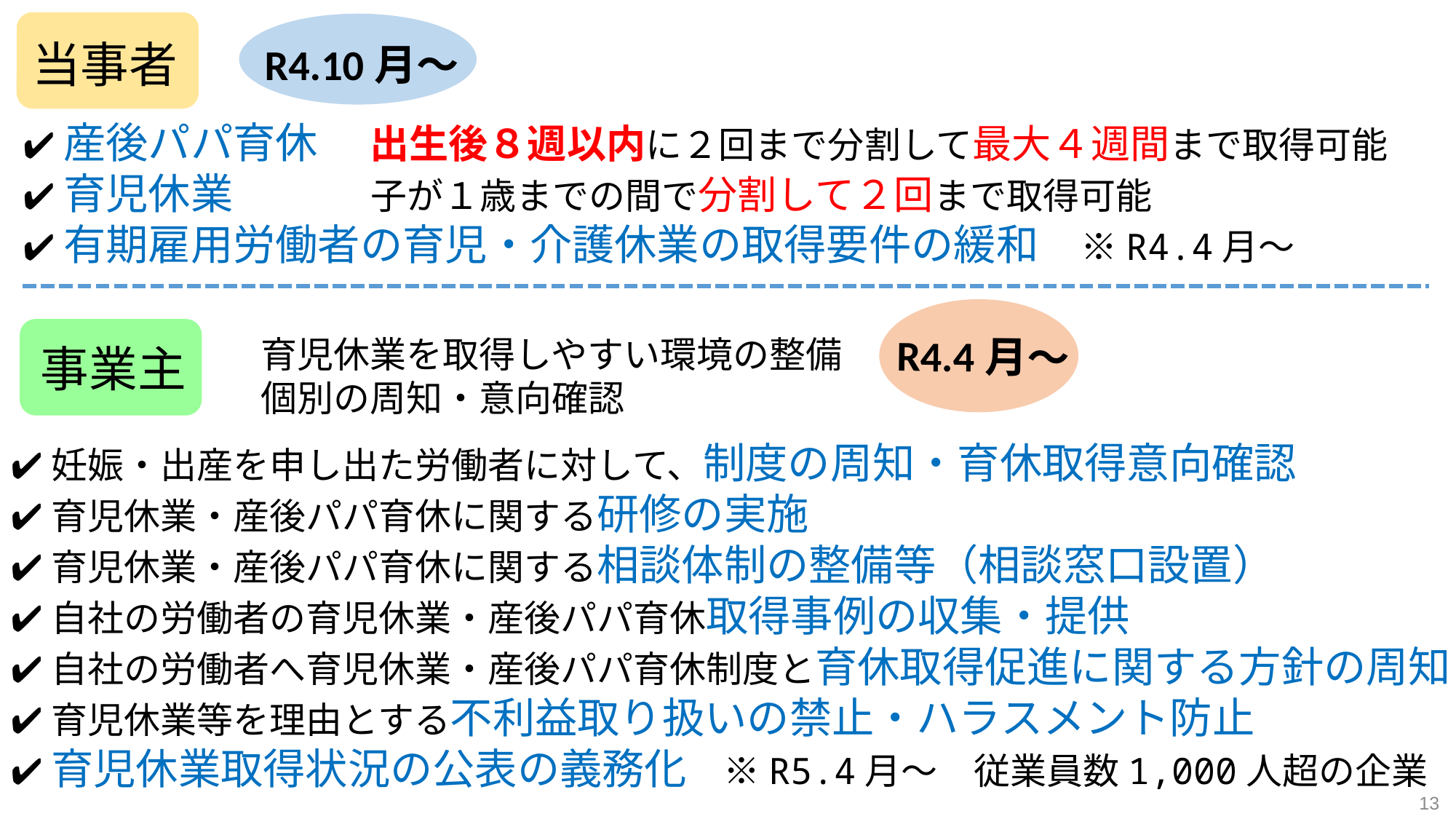

R4.10月～
当事者
✔産後パパ育休　 出生後８週以内に２回まで分割して最大４週間まで取得可能
✔育児休業　　　  子が１歳までの間で分割して２回まで取得可能
✔有期雇用労働者の育児・介護休業の取得要件の緩和　※R4.4月～

R4.4月～

事業主
育児休業を取得しやすい環境の整備
個別の周知・意向確認

✔妊娠・出産を申し出た労働者に対して、制度の周知・育休取得意向確認
✔育児休業・産後パパ育休に関する研修の実施
✔育児休業・産後パパ育休に関する相談体制の整備等（相談窓口設置）
✔自社の労働者の育児休業・産後パパ育休取得事例の収集・提供
✔自社の労働者へ育児休業・産後パパ育休制度と育休取得促進に関する方針の周知
✔育児休業等を理由とする不利益取り扱いの禁止・ハラスメント防止
✔育児休業取得状況の公表の義務化　※R5.4月～　従業員数1,000人超の企業

13